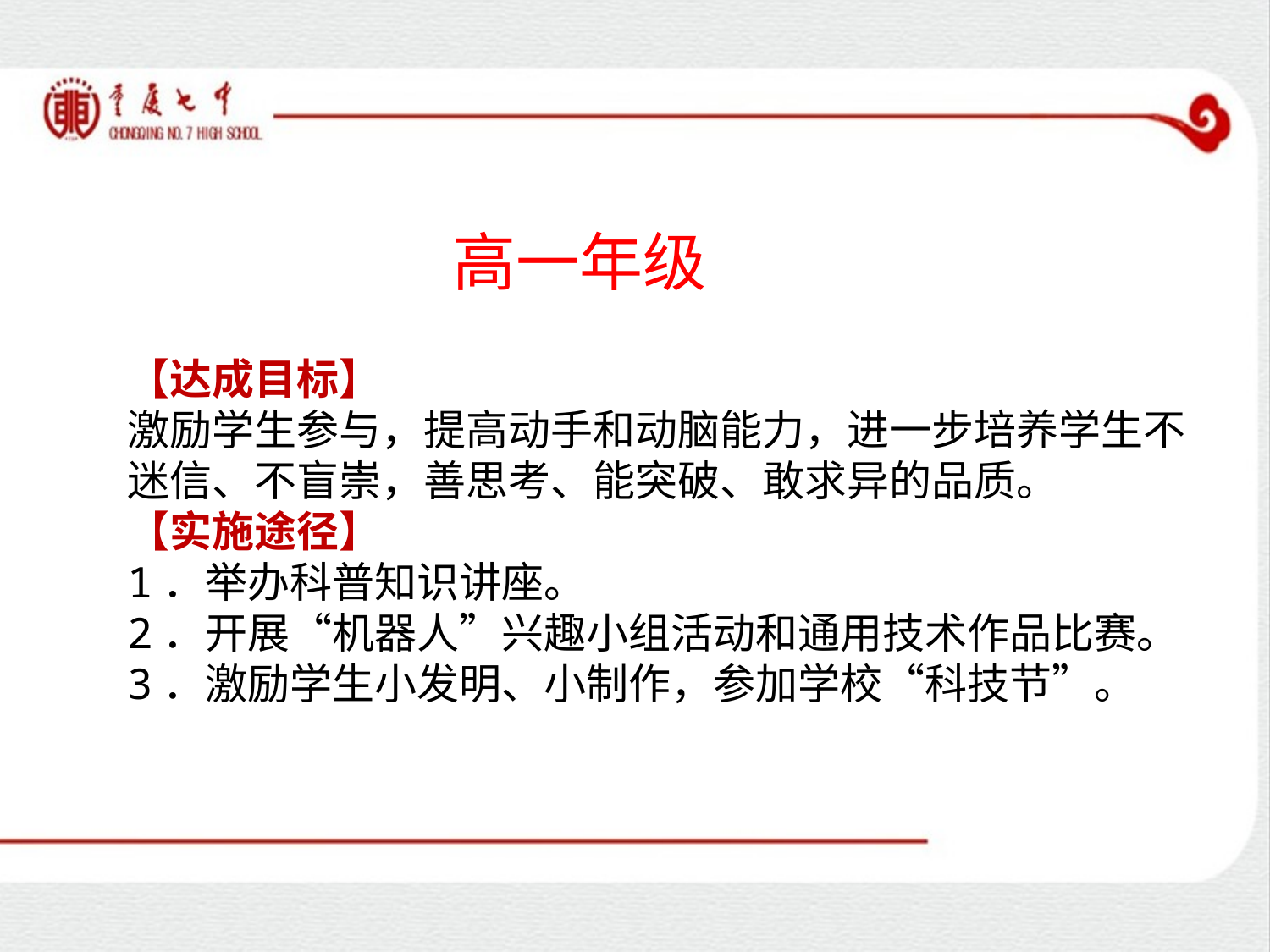

高一年级
【达成目标】
激励学生参与，提高动手和动脑能力，进一步培养学生不迷信、不盲崇，善思考、能突破、敢求异的品质。
【实施途径】
1．举办科普知识讲座。
2．开展“机器人”兴趣小组活动和通用技术作品比赛。
3．激励学生小发明、小制作，参加学校“科技节”。